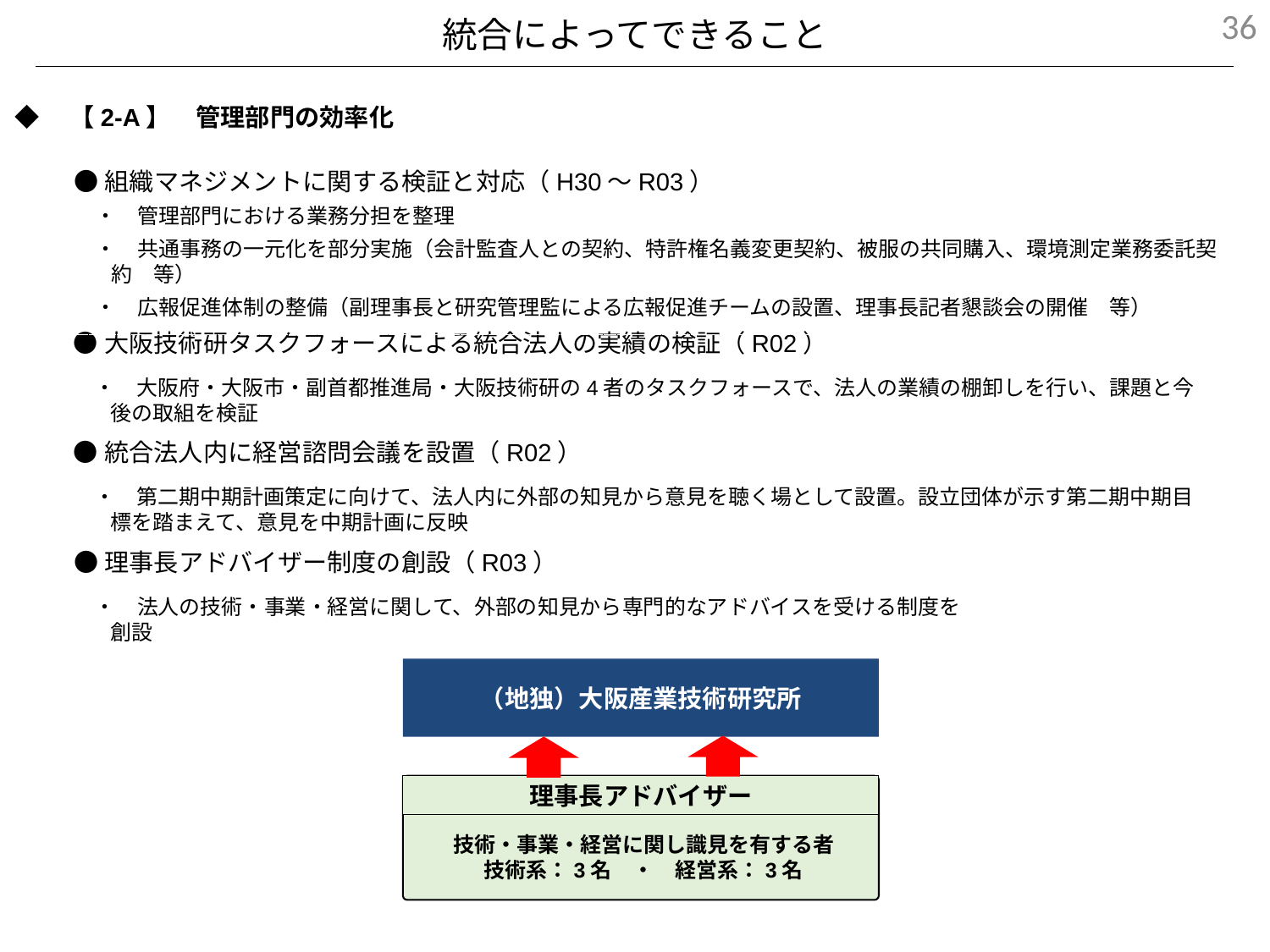

36
統合によってできること
◆　【2-A】　管理部門の効率化
●組織マネジメントに関する検証と対応（H30～R03）
　・　管理部門における業務分担を整理
　・　共通事務の一元化を部分実施（会計監査人との契約、特許権名義変更契約、被服の共同購入、環境測定業務委託契約　等）
　・　広報促進体制の整備（副理事長と研究管理監による広報促進チームの設置、理事長記者懇談会の開催　等）
●大阪技術研タスクフォースによる統合法人の実績の検証（R02）

　・　大阪府・大阪市・副首都推進局・大阪技術研の4者のタスクフォースで、法人の業績の棚卸しを行い、課題と今後の取組を検証
●統合法人内に経営諮問会議を設置（R02）

　・　第二期中期計画策定に向けて、法人内に外部の知見から意見を聴く場として設置。設立団体が示す第二期中期目標を踏まえて、意見を中期計画に反映
●理事長アドバイザー制度の創設（R03）

　・　法人の技術・事業・経営に関して、外部の知見から専門的なアドバイスを受ける制度を創設
（地独）大阪産業技術研究所

理事長アドバイザー
技術・事業・経営に関し識見を有する者
技術系：3名　・　経営系：3名